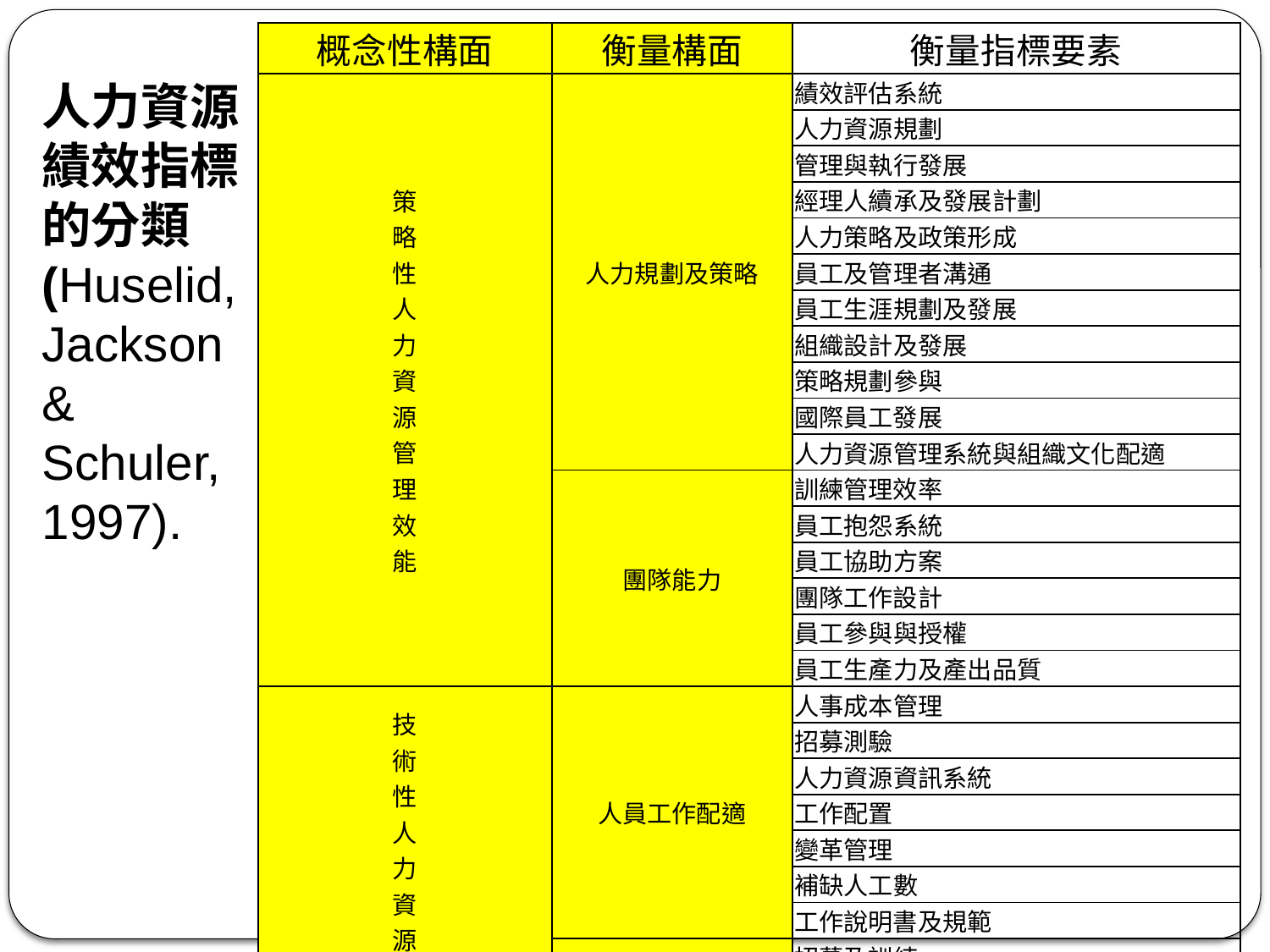

| 概念性構面 | 衡量構面 | 衡量指標要素 |
| --- | --- | --- |
| 策 略 性 人 力 資 源 管 理 效 能 | 人力規劃及策略 | 績效評估系統 |
|  |  | 人力資源規劃 |
|  |  | 管理與執行發展 |
|  |  | 經理人續承及發展計劃 |
|  |  | 人力策略及政策形成 |
|  |  | 員工及管理者溝通 |
|  |  | 員工生涯規劃及發展 |
|  |  | 組織設計及發展 |
|  |  | 策略規劃參與 |
|  |  | 國際員工發展 |
|  |  | 人力資源管理系統與組織文化配適 |
|  | 團隊能力 | 訓練管理效率 |
|  |  | 員工抱怨系統 |
|  |  | 員工協助方案 |
|  |  | 團隊工作設計 |
|  |  | 員工參與與授權 |
|  |  | 員工生產力及產出品質 |
| 技 術 性 人 力 資 源 管 理 效 能 | 人員工作配適 | 人事成本管理 |
|  |  | 招募測驗 |
|  |  | 人力資源資訊系統 |
|  |  | 工作配置 |
|  |  | 變革管理 |
|  |  | 補缺人工數 |
|  |  | 工作說明書及規範 |
|  | 訓練及產業關係 | 招募及訓練 |
|  |  | 安全及健康 |
|  |  | 員工教育及訓練 |
|  |  | 退休策略 |
|  |  | 員工產業關係 |
人力資源績效指標的分類
(Huselid, Jackson & Schuler, 1997).